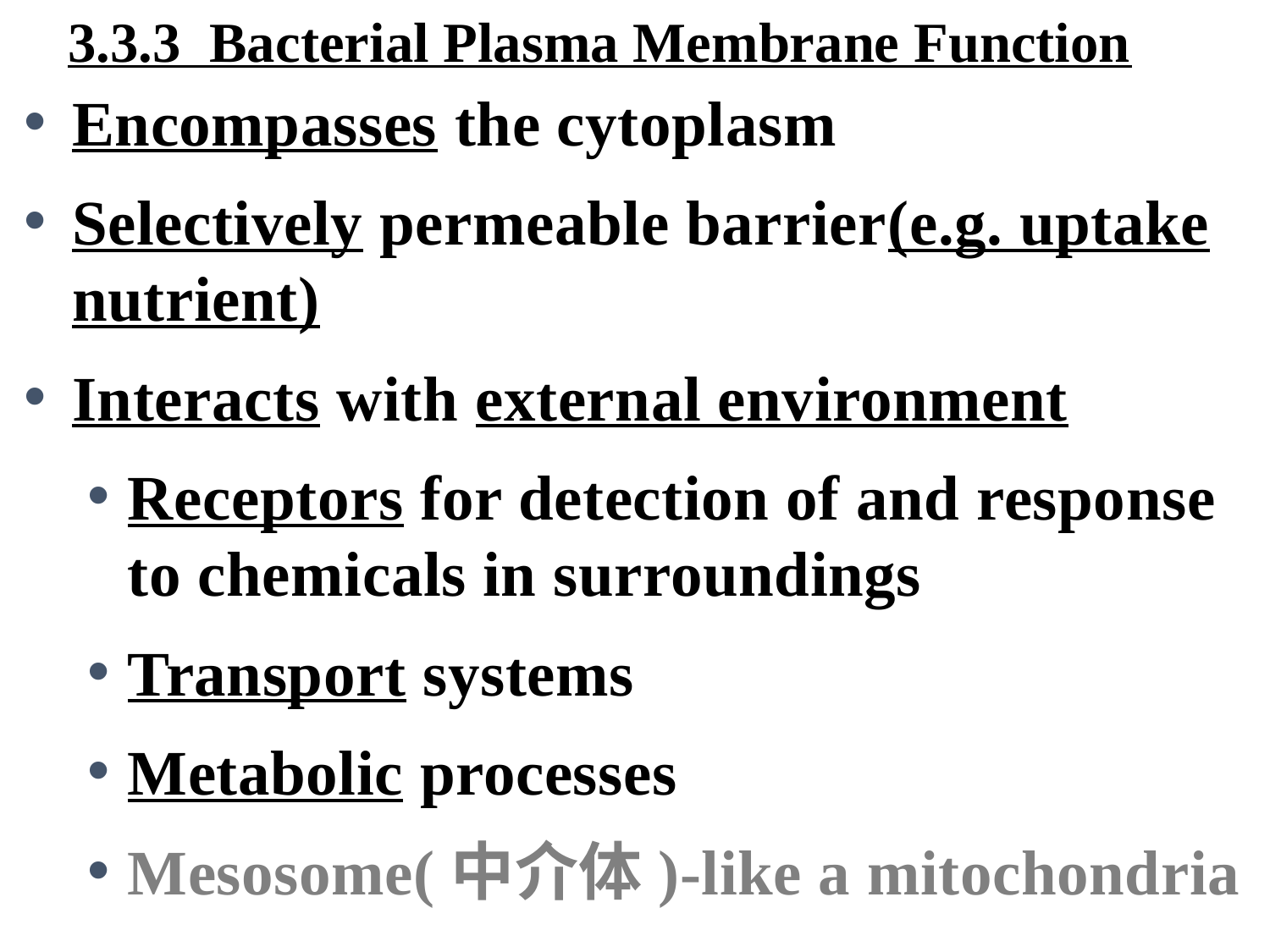

# 3.3.3  Bacterial Plasma Membrane Function
Encompasses the cytoplasm
Selectively permeable barrier(e.g. uptake nutrient)
Interacts with external environment
Receptors for detection of and response to chemicals in surroundings
Transport systems
Metabolic processes
Mesosome(中介体)-like a mitochondria